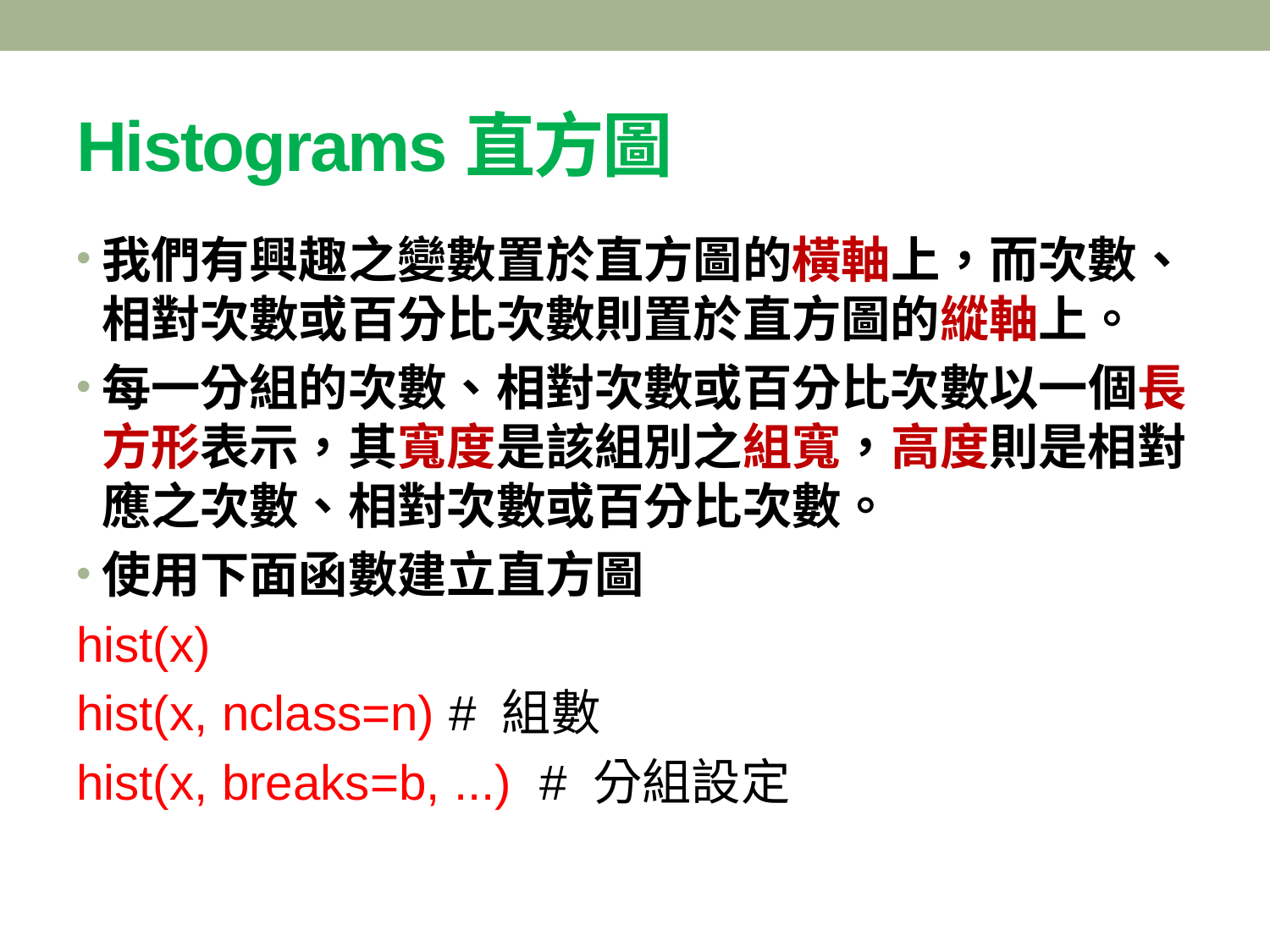

# Histograms直方圖
我們有興趣之變數置於直方圖的橫軸上，而次數、相對次數或百分比次數則置於直方圖的縱軸上。
每一分組的次數、相對次數或百分比次數以一個長方形表示，其寬度是該組別之組寬，高度則是相對應之次數、相對次數或百分比次數。
使用下面函數建立直方圖
hist(x)
hist(x, nclass=n) # 組數
hist(x, breaks=b, ...)  # 分組設定